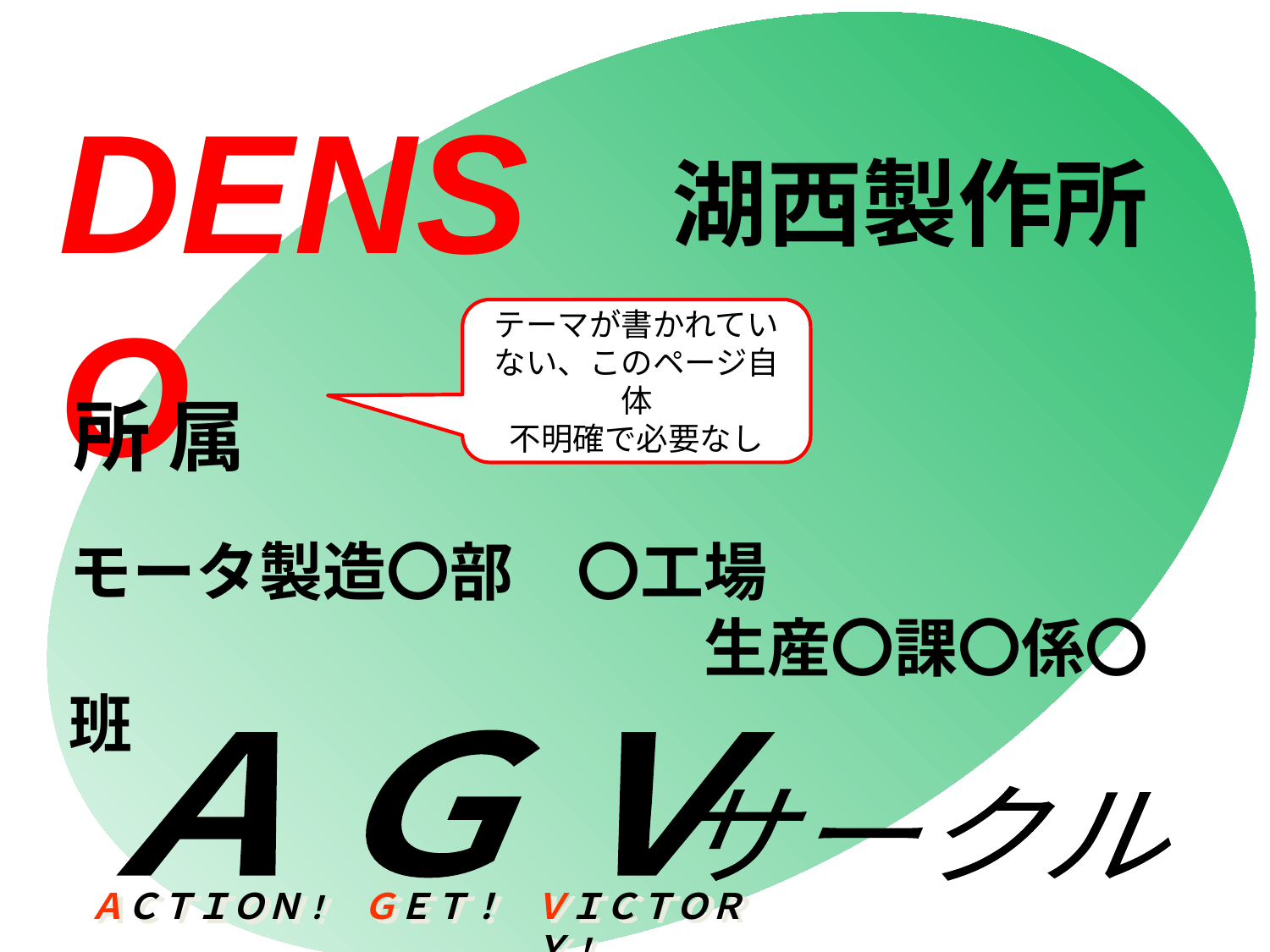

DENSO
湖西製作所
テーマが書かれていない、このページ自体
不明確で必要なし
所 属
モータ製造〇部　〇工場
　　　　　　　　　　生産〇課〇係〇班
ＡＧＶ
サークル
ＡＣＴＩＯＮ！
ＧＥＴ！
ＶＩＣＴＯＲＹ！